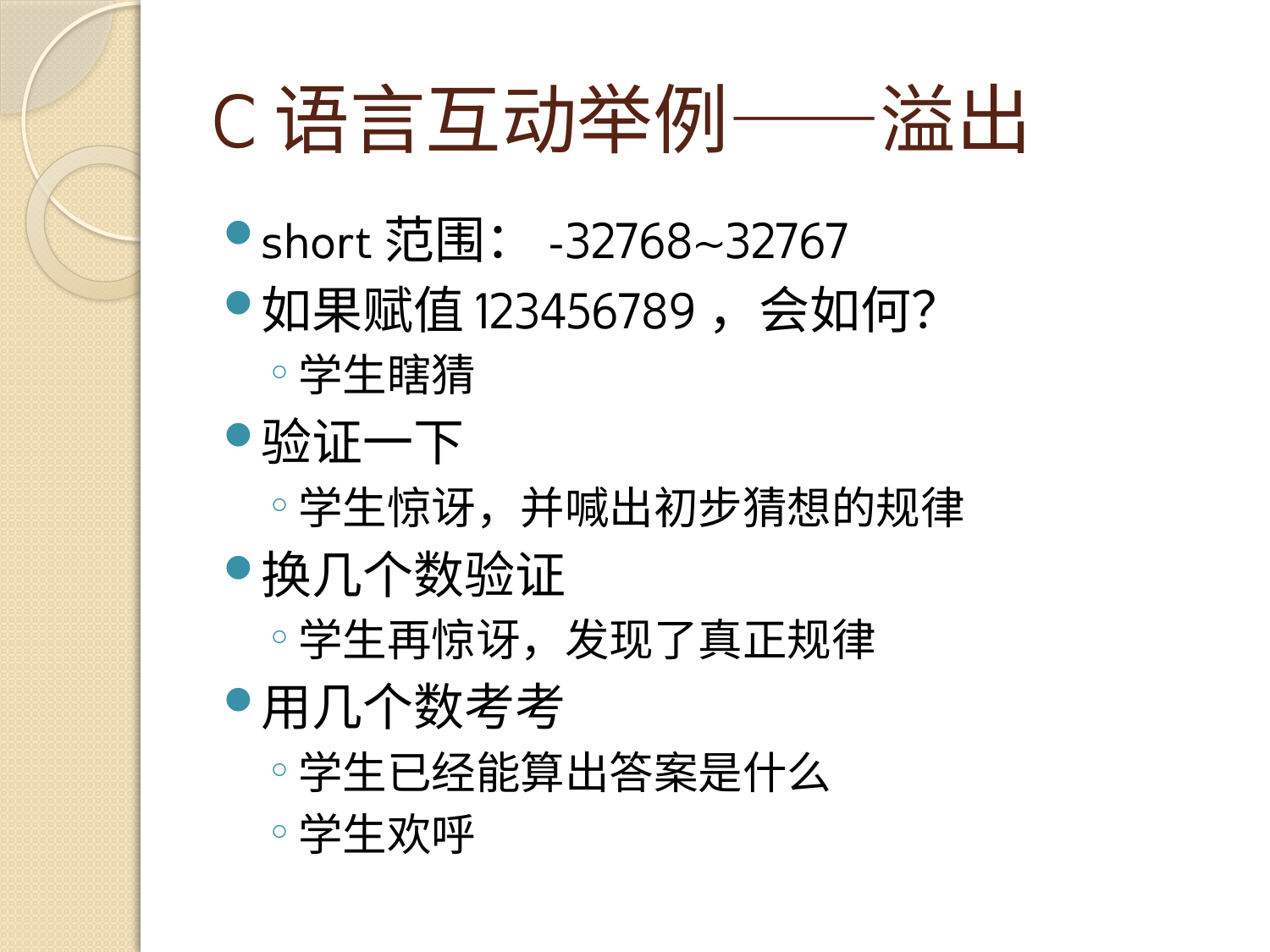

# C语言互动举例——溢出
short范围：-32768~32767
如果赋值123456789，会如何？
学生瞎猜
验证一下
学生惊讶，并喊出初步猜想的规律
换几个数验证
学生再惊讶，发现了真正规律
用几个数考考
学生已经能算出答案是什么
学生欢呼